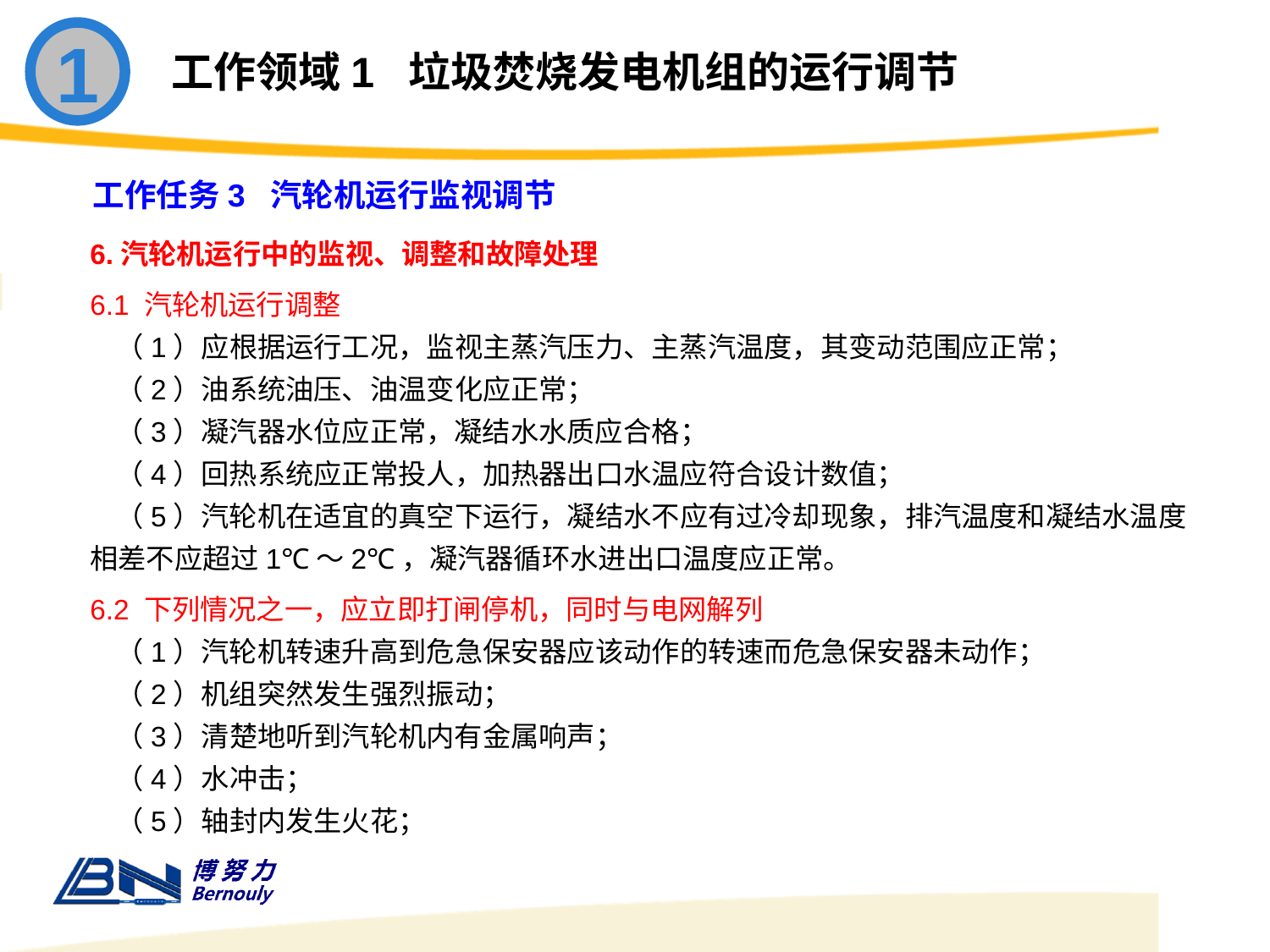

1
工作领域1  垃圾焚烧发电机组的运行调节
工作任务3  汽轮机运行监视调节
6.汽轮机运行中的监视、调整和故障处理
6.1 汽轮机运行调整
   （1）应根据运行工况，监视主蒸汽压力、主蒸汽温度，其变动范围应正常；
   （2）油系统油压、油温变化应正常；
   （3）凝汽器水位应正常，凝结水水质应合格；
   （4）回热系统应正常投人，加热器出口水温应符合设计数值；
   （5）汽轮机在适宜的真空下运行，凝结水不应有过冷却现象，排汽温度和凝结水温度相差不应超过1℃～2℃，凝汽器循环水进出口温度应正常。
6.2 下列情况之一，应立即打闸停机，同时与电网解列
   （1）汽轮机转速升高到危急保安器应该动作的转速而危急保安器未动作；
   （2）机组突然发生强烈振动；
   （3）清楚地听到汽轮机内有金属响声；
   （4）水冲击；
   （5）轴封内发生火花；